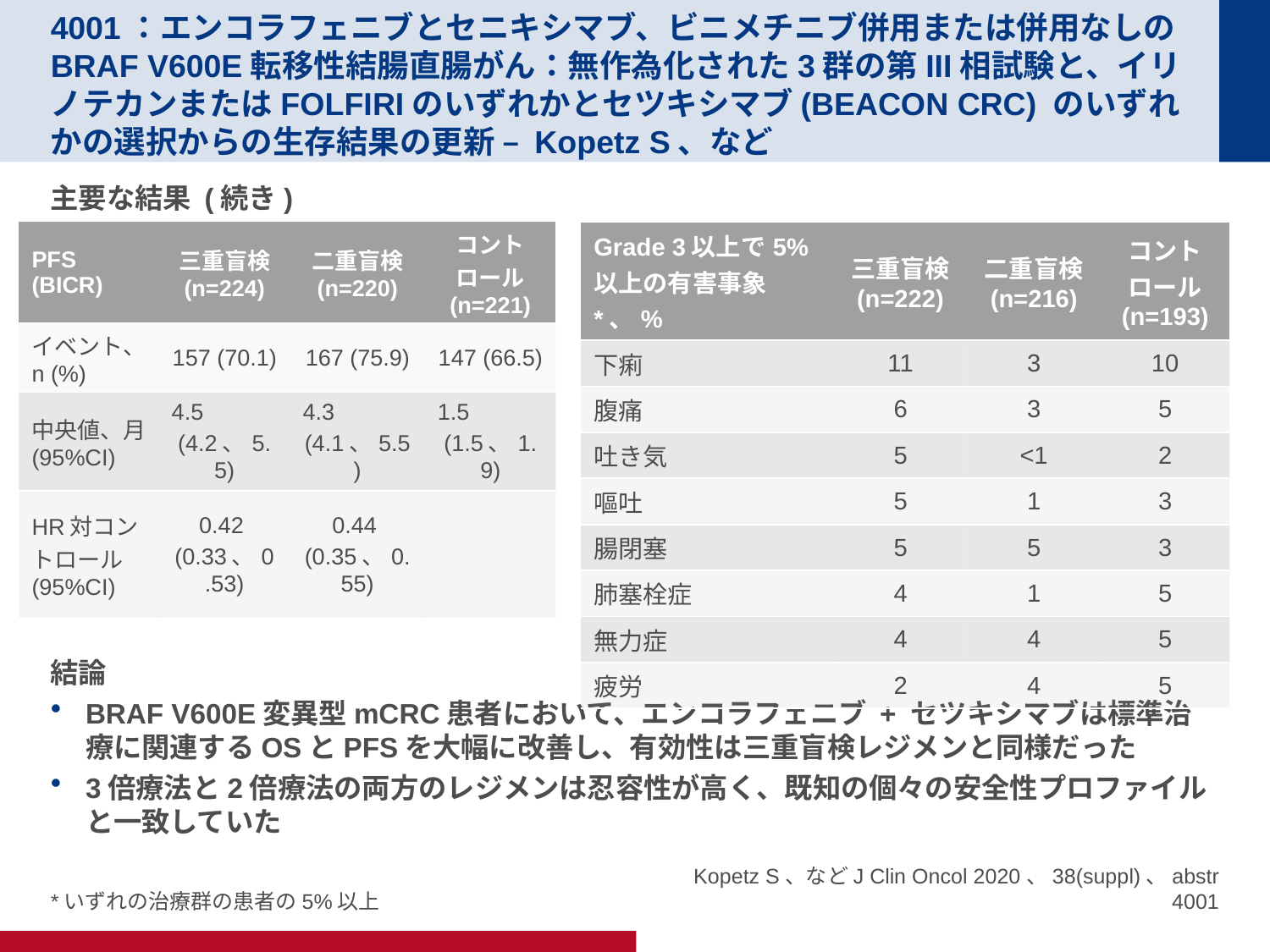

# 4001：エンコラフェニブとセニキシマブ、ビニメチニブ併用または併用なしのBRAF V600E転移性結腸直腸がん：無作為化された3群の第III相試験と、イリノテカンまたはFOLFIRIのいずれかとセツキシマブ(BEACON CRC) のいずれかの選択からの生存結果の更新 – Kopetz S、など
主要な結果 (続き)
結論
BRAF V600E変異型mCRC患者において、エンコラフェニブ + セツキシマブは標準治療に関連するOSとPFSを大幅に改善し、有効性は三重盲検レジメンと同様だった
3倍療法と2倍療法の両方のレジメンは忍容性が高く、既知の個々の安全性プロファイルと一致していた
| PFS (BICR) | 三重盲検 (n=224) | 二重盲検 (n=220) | コントロール (n=221) |
| --- | --- | --- | --- |
| イベント、n (%) | 157 (70.1) | 167 (75.9) | 147 (66.5) |
| 中央値、月 (95%CI) | 4.5 (4.2、5.5) | 4.3 (4.1、5.5) | 1.5 (1.5、1.9) |
| HR対コントロール (95%CI) | 0.42 (0.33、0.53) | 0.44 (0.35、0.55) |  |
| Grade 3以上で5%以上の有害事象\*、% | 三重盲検 (n=222) | 二重盲検 (n=216) | コントロール (n=193) |
| --- | --- | --- | --- |
| 下痢 | 11 | 3 | 10 |
| 腹痛 | 6 | 3 | 5 |
| 吐き気 | 5 | <1 | 2 |
| 嘔吐 | 5 | 1 | 3 |
| 腸閉塞 | 5 | 5 | 3 |
| 肺塞栓症 | 4 | 1 | 5 |
| 無力症 | 4 | 4 | 5 |
| 疲労 | 2 | 4 | 5 |
*いずれの治療群の患者の5%以上
Kopetz S、などJ Clin Oncol 2020、38(suppl)、abstr 4001